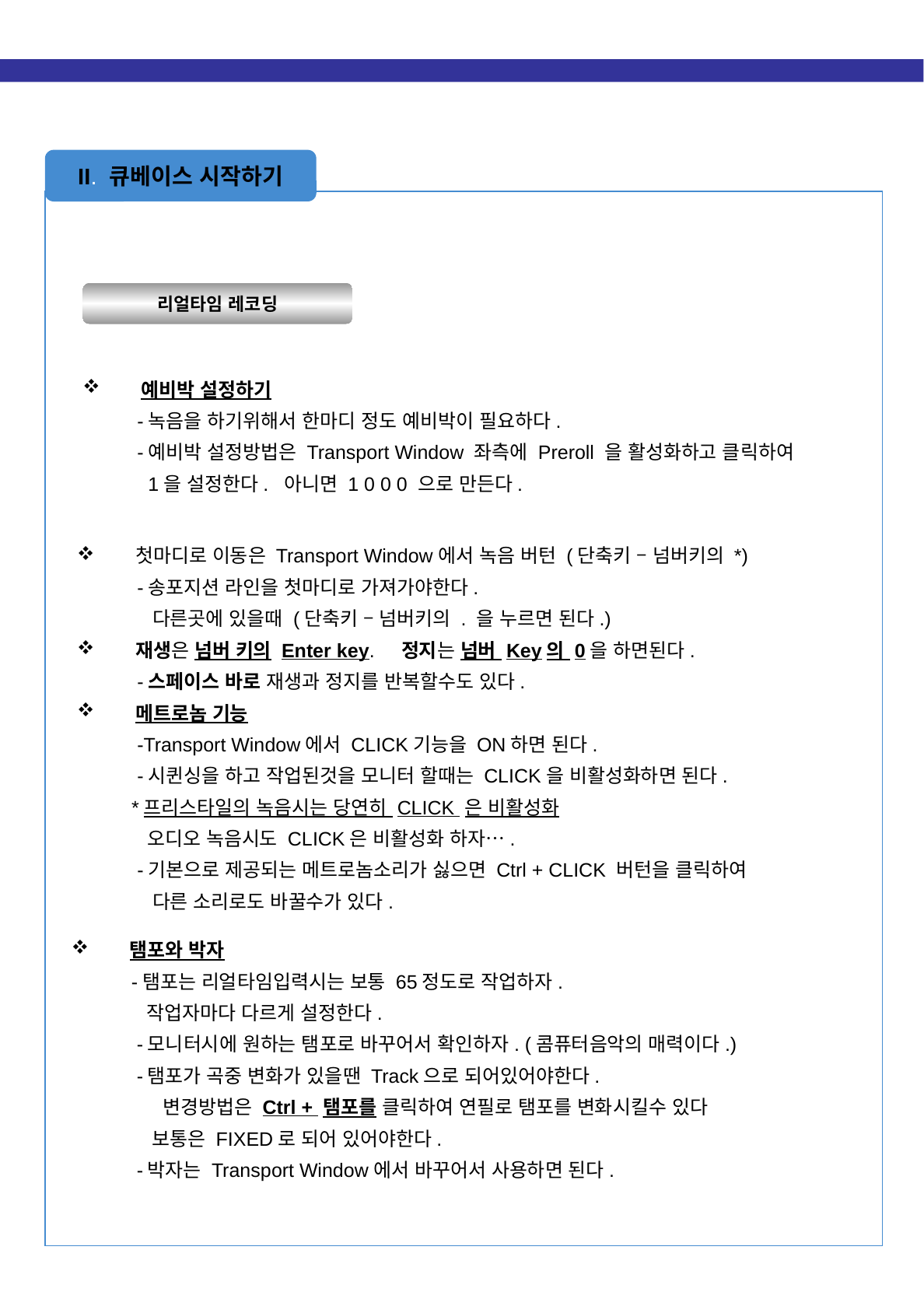

II. 큐베이스 시작하기

리얼타임 레코딩
예비박 설정하기
          -녹음을 하기위해서 한마디 정도 예비박이 필요하다.
          -예비박 설정방법은 Transport Window 좌측에 Preroll 을 활성화하고 클릭하여
            1을 설정한다.  아니면 1 0 0 0 으로 만든다.
첫마디로 이동은 Transport Window에서 녹음 버턴 (단축키 – 넘버키의 *)
           -송포지션 라인을 첫마디로 가져가야한다.
             다른곳에 있을때 (단축키 – 넘버키의 . 을 누르면 된다.)
재생은 넘버 키의 Enter key.    정지는 넘버 Key의 0을 하면된다.
           -스페이스 바로 재생과 정지를 반복할수도 있다.
메트로놈 기능
           -Transport Window에서 CLICK기능을 ON하면 된다.
           -시퀸싱을 하고 작업된것을 모니터 할때는 CLICK을 비활성화하면 된다.
          *프리스타일의 녹음시는 당연히 CLICK 은 비활성화
            오디오 녹음시도 CLICK은 비활성화 하자….
           -기본으로 제공되는 메트로놈소리가 싫으면 Ctrl + CLICK 버턴을 클릭하여
             다른 소리로도 바꿀수가 있다.
탬포와 박자
           -탬포는 리얼타임입력시는 보통 65정도로 작업하자.
             작업자마다 다르게 설정한다.
            -모니터시에 원하는 탬포로 바꾸어서 확인하자. (콤퓨터음악의 매력이다.)
            -탬포가 곡중 변화가 있을땐 Track으로 되어있어야한다.
                변경방법은 Ctrl + 탬포를 클릭하여 연필로 탬포를 변화시킬수 있다
              보통은 FIXED로 되어 있어야한다.
            -박자는 Transport Window에서 바꾸어서 사용하면 된다.